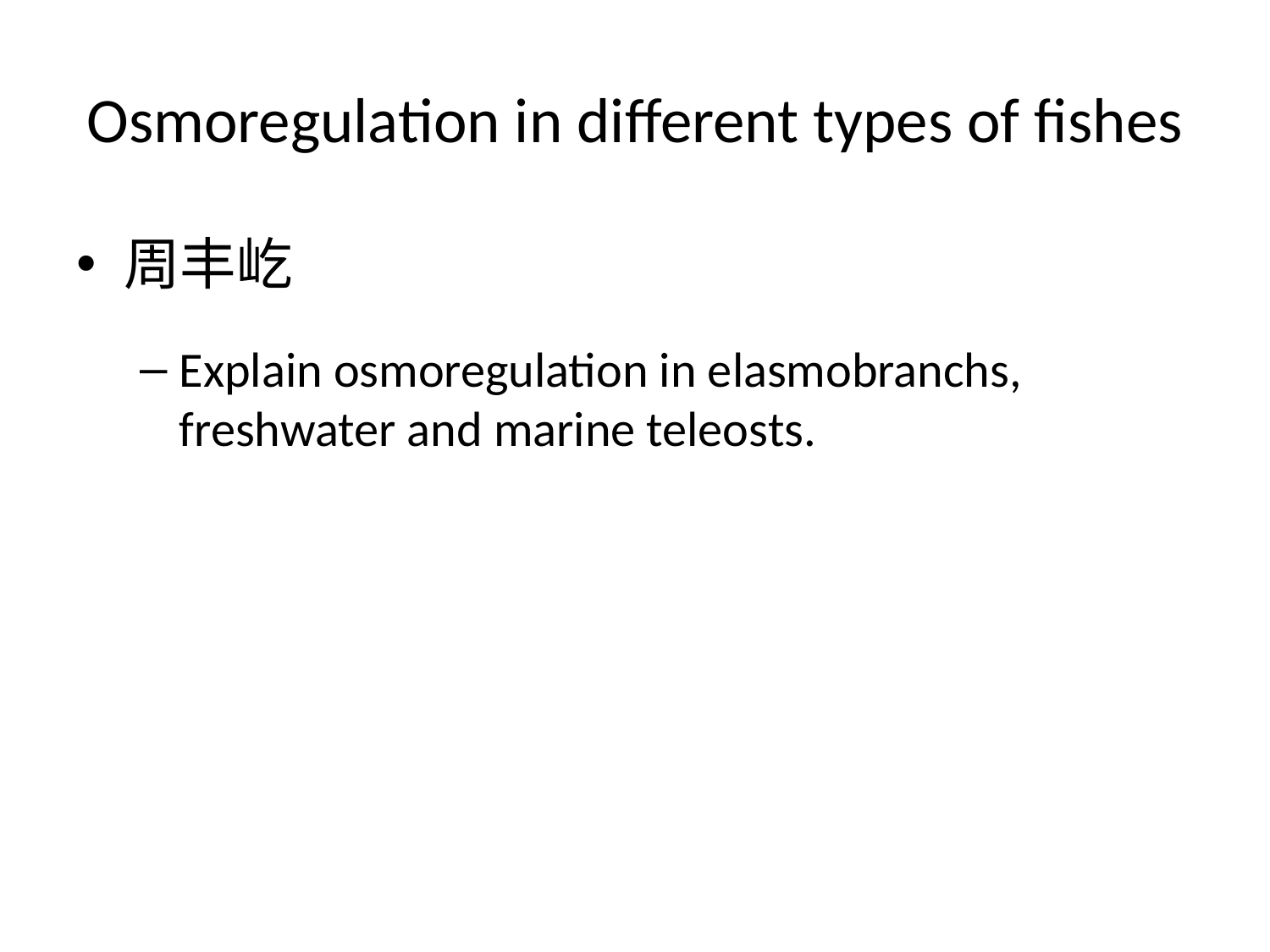

# Osmoregulation in different types of fishes
周丰屹
Explain osmoregulation in elasmobranchs, freshwater and marine teleosts.